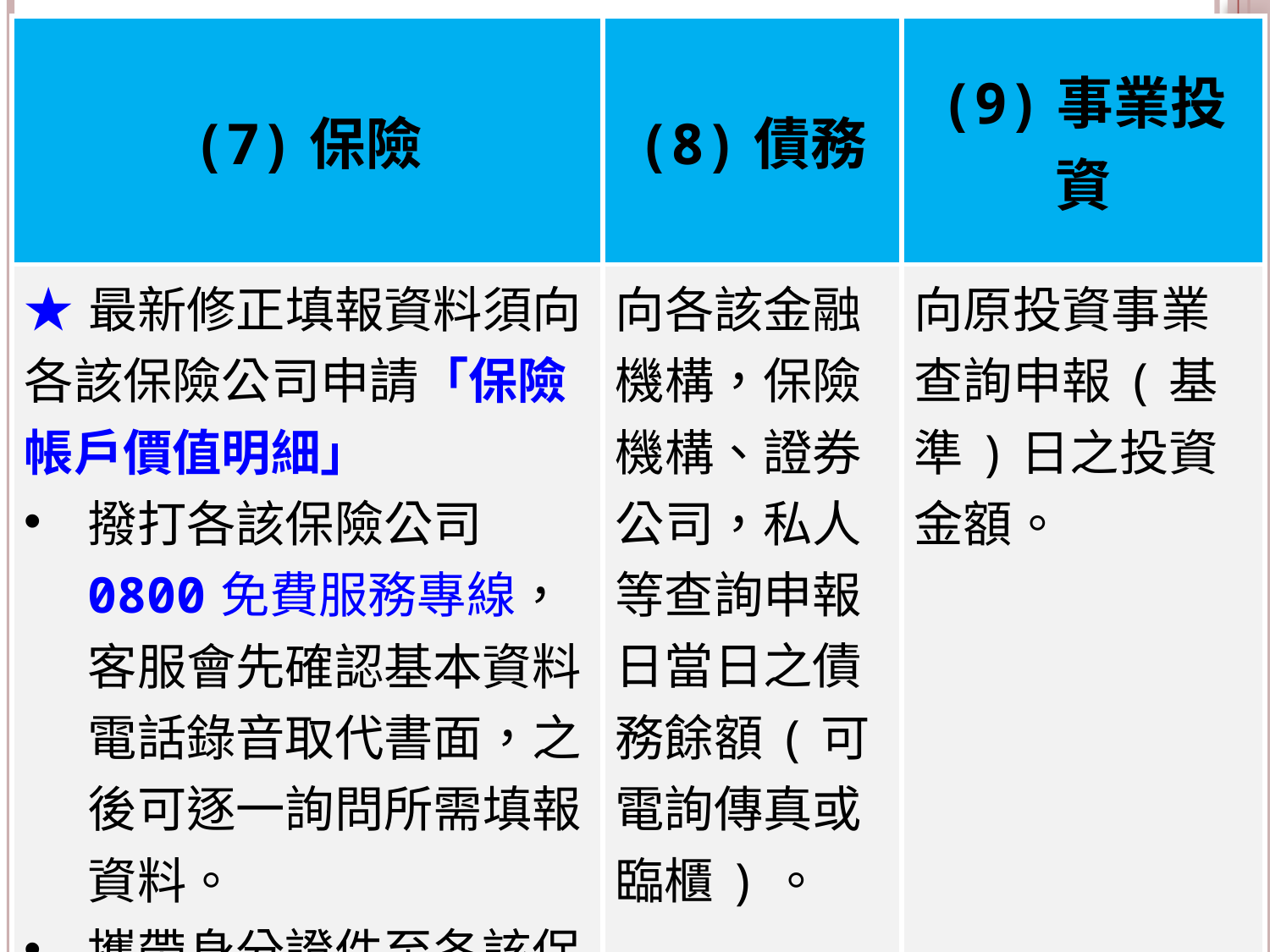

| (7)保險 | (8)債務 | (9)事業投資 |
| --- | --- | --- |
| ★最新修正填報資料須向各該保險公司申請「保險帳戶價值明細」 撥打各該保險公司0800免費服務專線，客服會先確認基本資料，電話錄音取代書面，之後可逐一詢問所需填報資料。 攜帶身分證件至各該保險公司臨櫃申請。 至各該保險公司網站線上查詢。 | 向各該金融機構，保險機構、證券公司，私人等查詢申報日當日之債務餘額(可電詢傳真或臨櫃)。 | 向原投資事業查詢申報(基準)日之投資金額。 |
#